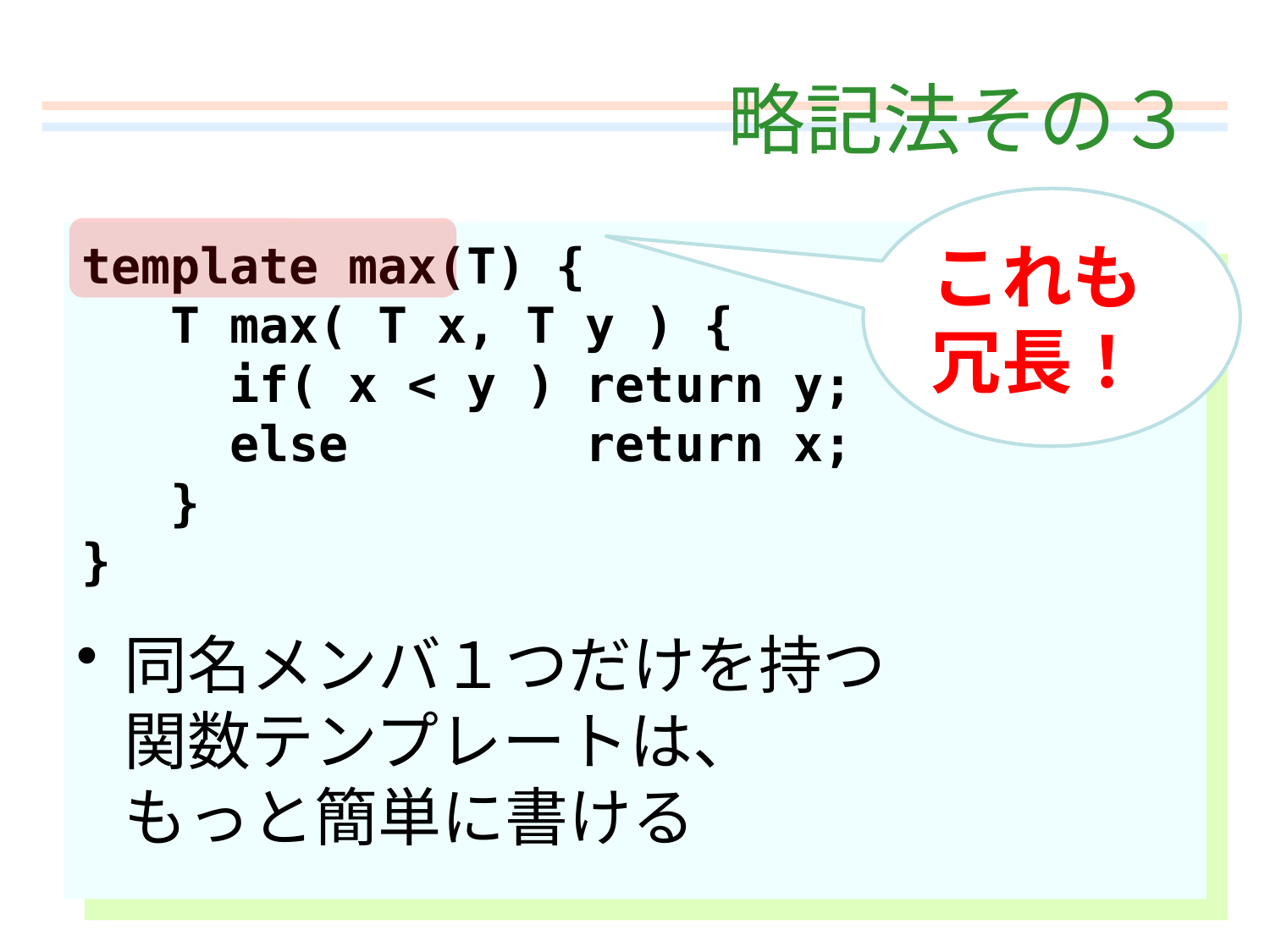

# 略記法その３
これも
冗長！

同名メンバ１つだけを持つ
関数テンプレートは、
もっと簡単に書ける
template max(T) {
   T max( T x, T y ) {
     if( x < y ) return y;
     else        return x;
   }
}